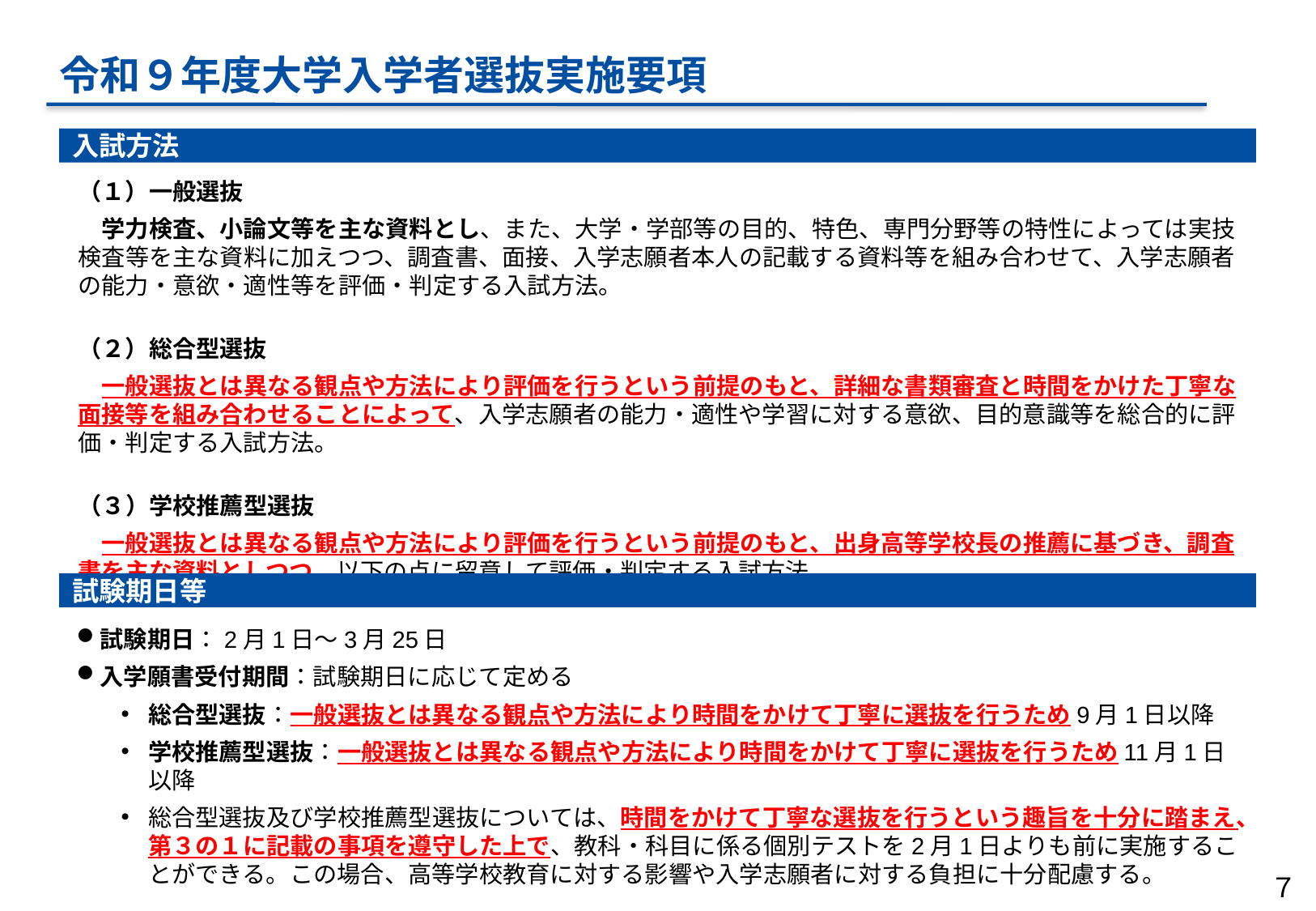

令和９年度大学入学者選抜実施要項
入試方法
（１）一般選抜
　学力検査、小論文等を主な資料とし、また、大学・学部等の目的、特色、専門分野等の特性によっては実技検査等を主な資料に加えつつ、調査書、面接、入学志願者本人の記載する資料等を組み合わせて、入学志願者の能力・意欲・適性等を評価・判定する入試方法。

（２）総合型選抜
　一般選抜とは異なる観点や方法により評価を行うという前提のもと、詳細な書類審査と時間をかけた丁寧な面接等を組み合わせることによって、入学志願者の能力・適性や学習に対する意欲、目的意識等を総合的に評価・判定する入試方法。

（３）学校推薦型選抜
　一般選抜とは異なる観点や方法により評価を行うという前提のもと、出身高等学校長の推薦に基づき、調査書を主な資料としつつ、以下の点に留意して評価・判定する入試方法。
試験期日等
試験期日：2月1日～3月25日
入学願書受付期間：試験期日に応じて定める
総合型選抜：一般選抜とは異なる観点や方法により時間をかけて丁寧に選抜を行うため9月1日以降
学校推薦型選抜：一般選抜とは異なる観点や方法により時間をかけて丁寧に選抜を行うため11月1日以降
総合型選抜及び学校推薦型選抜については、時間をかけて丁寧な選抜を行うという趣旨を十分に踏まえ、第３の１に記載の事項を遵守した上で、教科・科目に係る個別テストを2月1日よりも前に実施することができる。この場合、高等学校教育に対する影響や入学志願者に対する負担に十分配慮する。
７